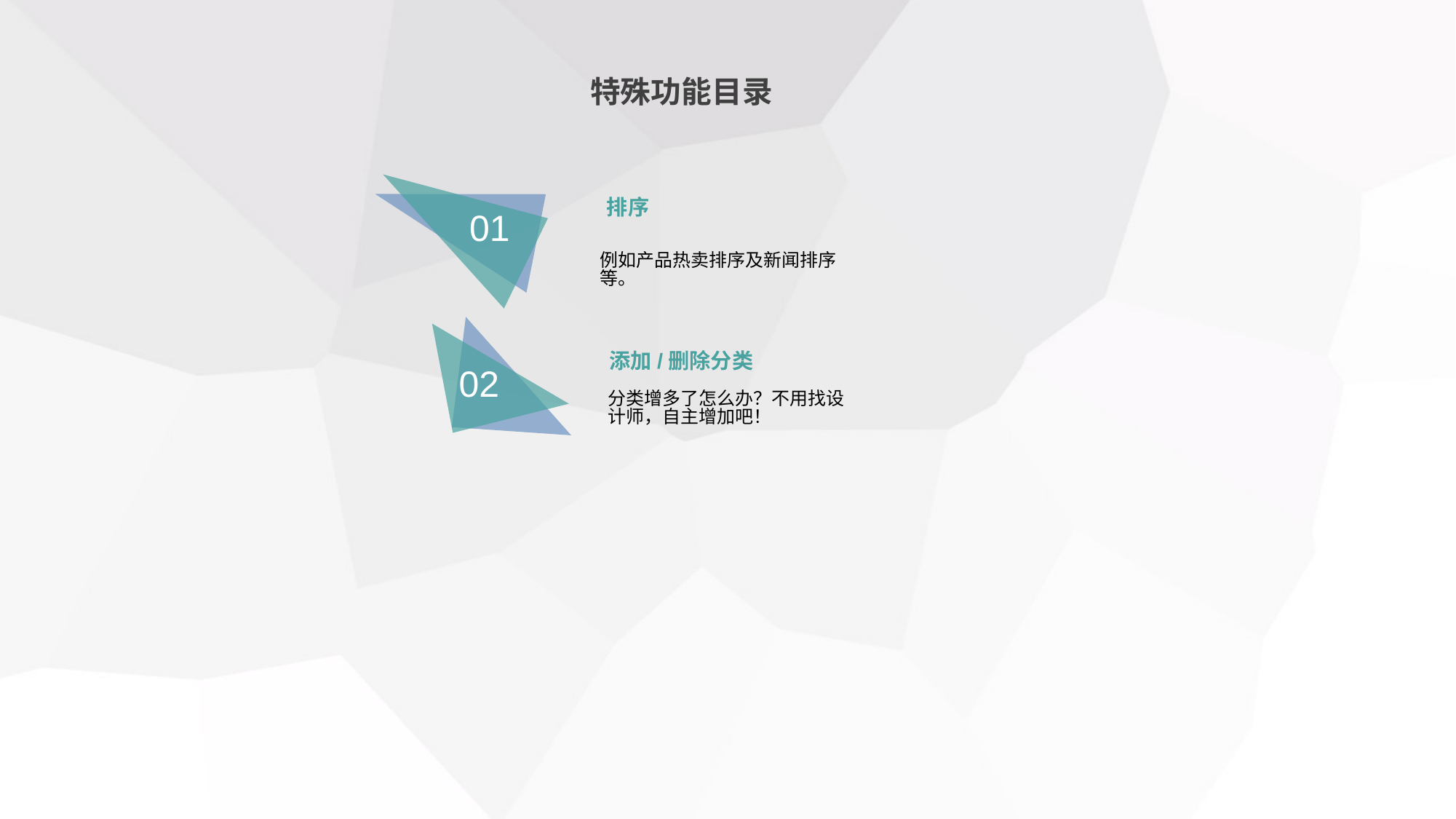

特殊功能目录

排序
01
例如产品热卖排序及新闻排序等。

添加/删除分类
02
分类增多了怎么办？不用找设计师，自主增加吧！